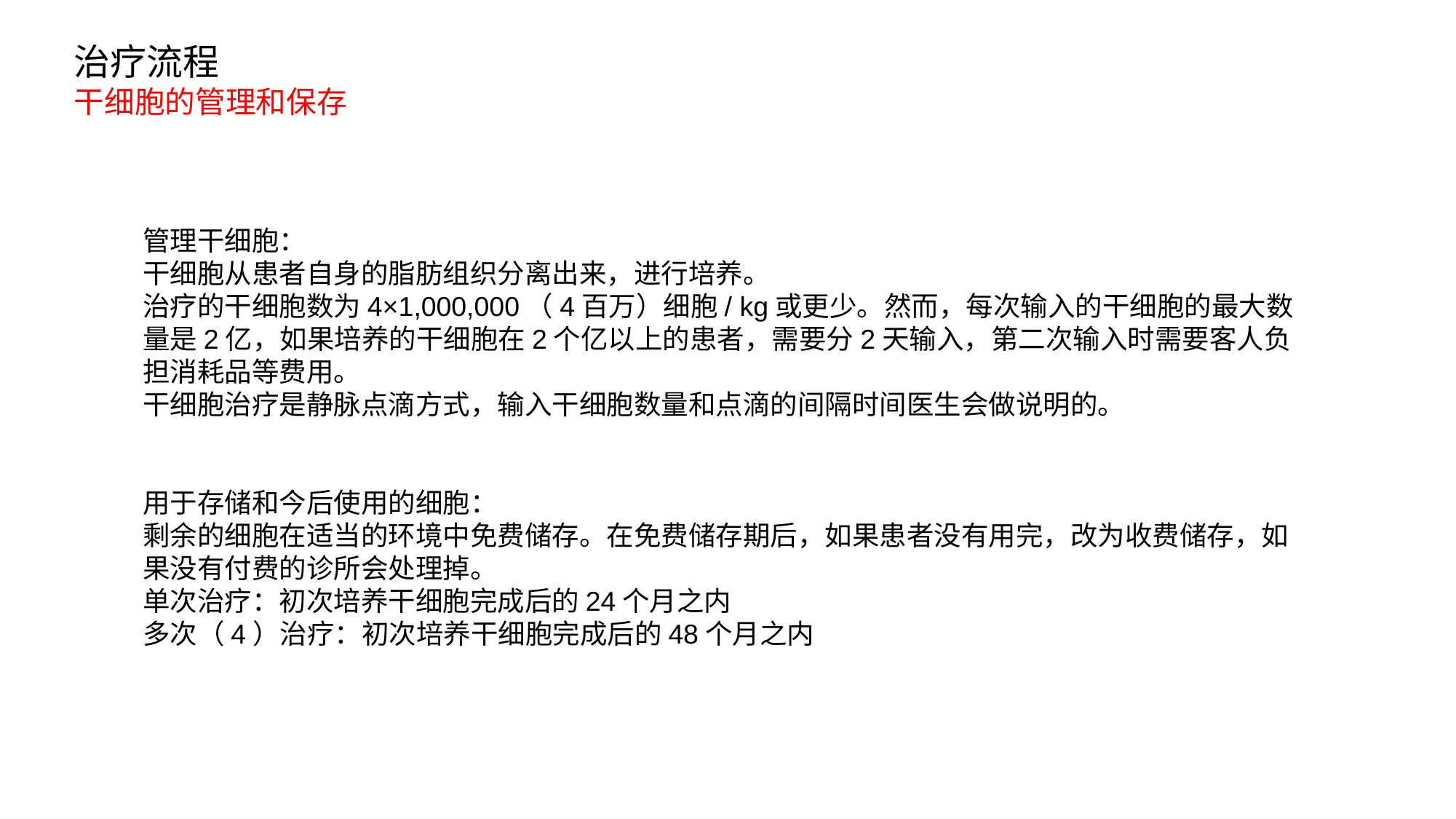

治疗流程
干细胞的管理和保存
管理干细胞：
干细胞从患者自身的脂肪组织分离出来，进行培养。
治疗的干细胞数为4×1,000,000（4百万）细胞/ kg或更少。然而，每次输入的干细胞的最大数量是2亿，如果培养的干细胞在2个亿以上的患者，需要分2天输入，第二次输入时需要客人负担消耗品等费用。
干细胞治疗是静脉点滴方式，输入干细胞数量和点滴的间隔时间医生会做说明的。

用于存储和今后使用的细胞：
剩余的细胞在适当的环境中免费储存。在免费储存期后，如果患者没有用完，改为收费储存，如果没有付费的诊所会处理掉。
单次治疗：初次培养干细胞完成后的24个月之内
多次（4）治疗：初次培养干细胞完成后的48个月之内